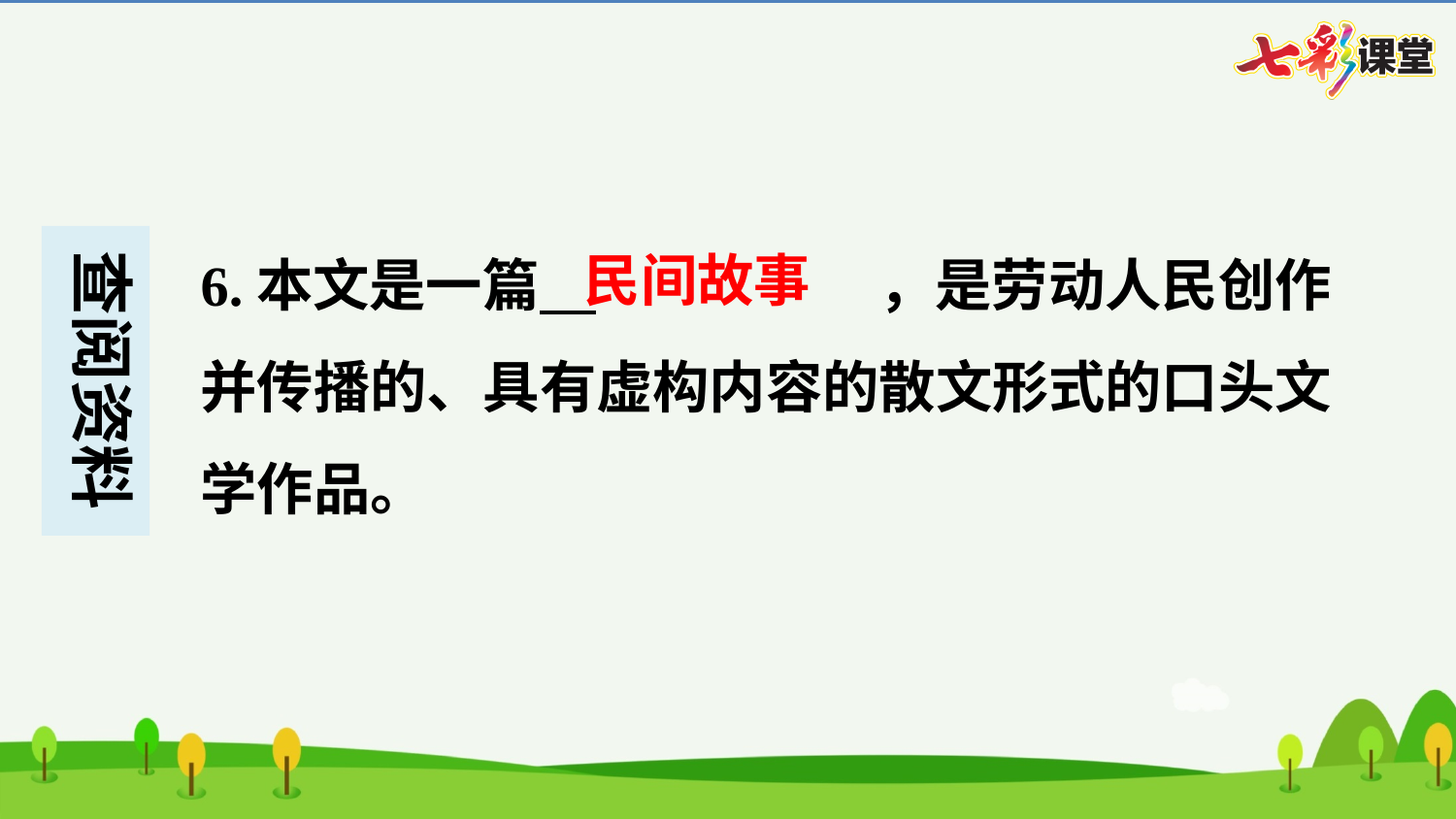

民间故事
6.本文是一篇 　民间故事　，是劳动人民创作并传播的、具有虚构内容的散文形式的口头文学作品。